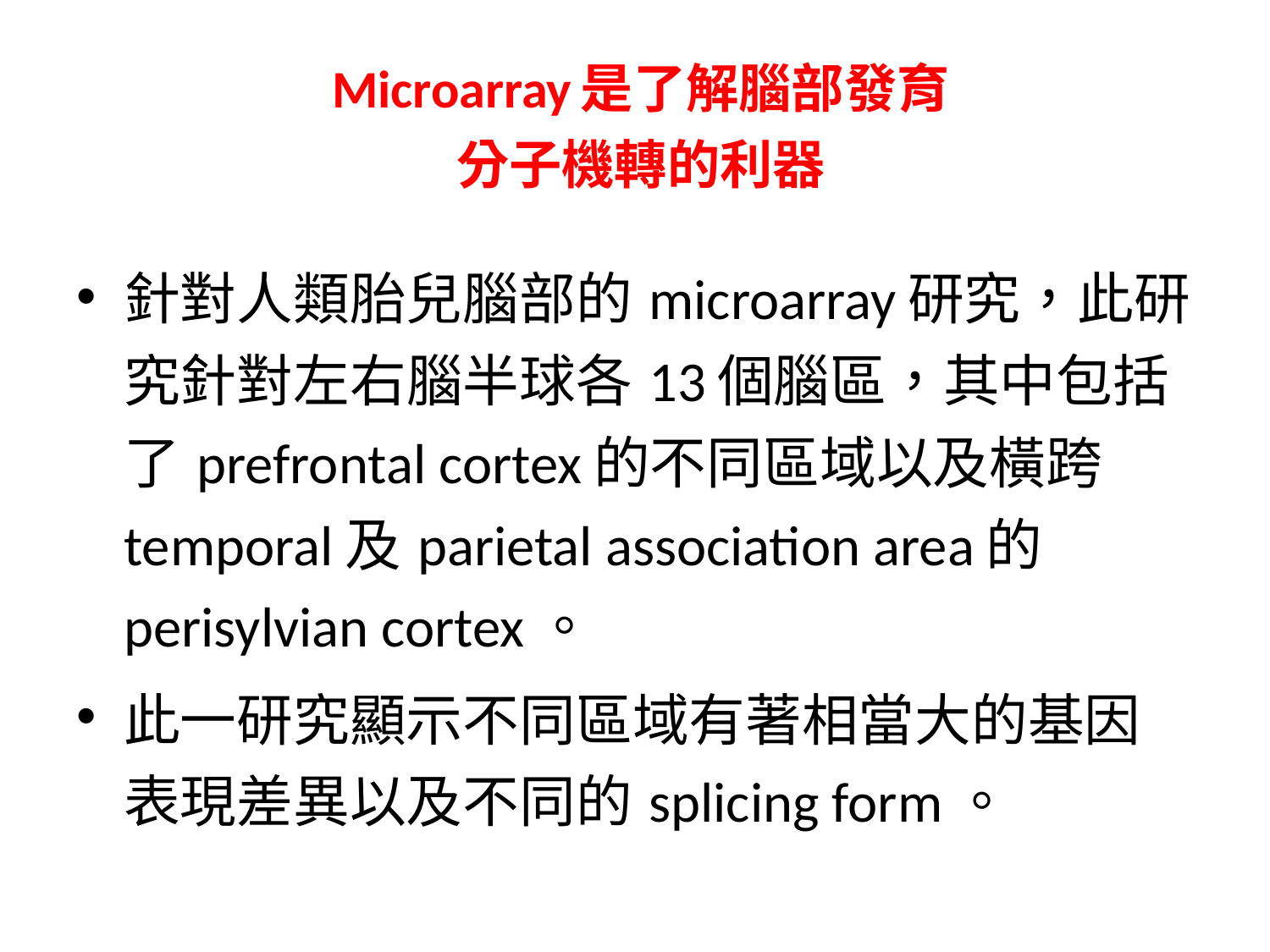

# Microarray是了解腦部發育 分子機轉的利器
針對人類胎兒腦部的microarray研究，此研究針對左右腦半球各13個腦區，其中包括了prefrontal cortex的不同區域以及橫跨temporal及parietal association area的perisylvian cortex。
此一研究顯示不同區域有著相當大的基因表現差異以及不同的splicing form。